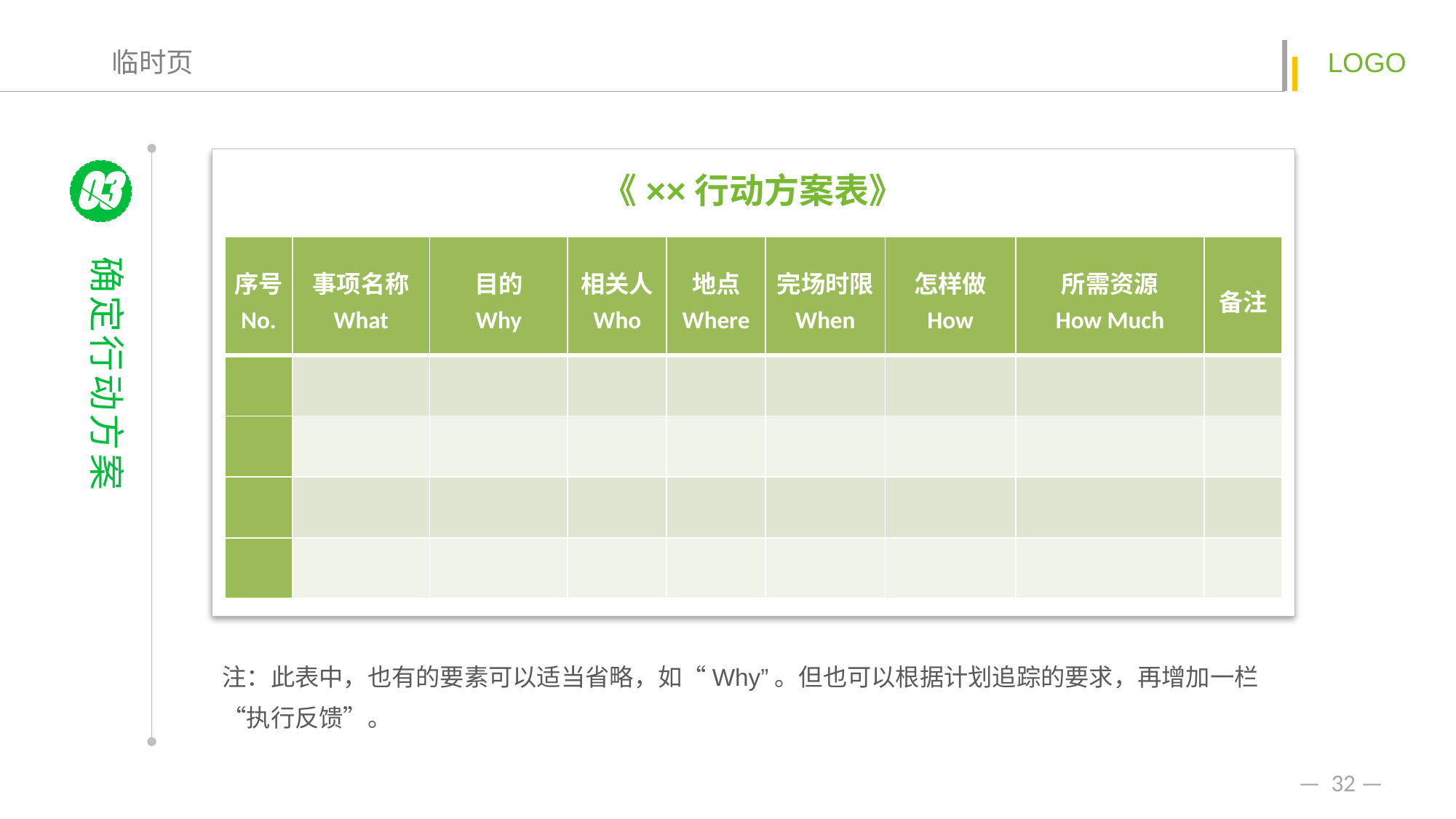

03

《××行动方案表》
| 序号 No. | 事项名称 What | 目的 Why | 相关人 Who | 地点 Where | 完场时限 When | 怎样做 How | 所需资源 How Much | 备注 |
| --- | --- | --- | --- | --- | --- | --- | --- | --- |
|  |  |  |  |  |  |  |  |  |
|  |  |  |  |  |  |  |  |  |
|  |  |  |  |  |  |  |  |  |
|  |  |  |  |  |  |  |  |  |
确定行动方案
注：此表中，也有的要素可以适当省略，如“Why”。但也可以根据计划追踪的要求，再增加一栏“执行反馈”。